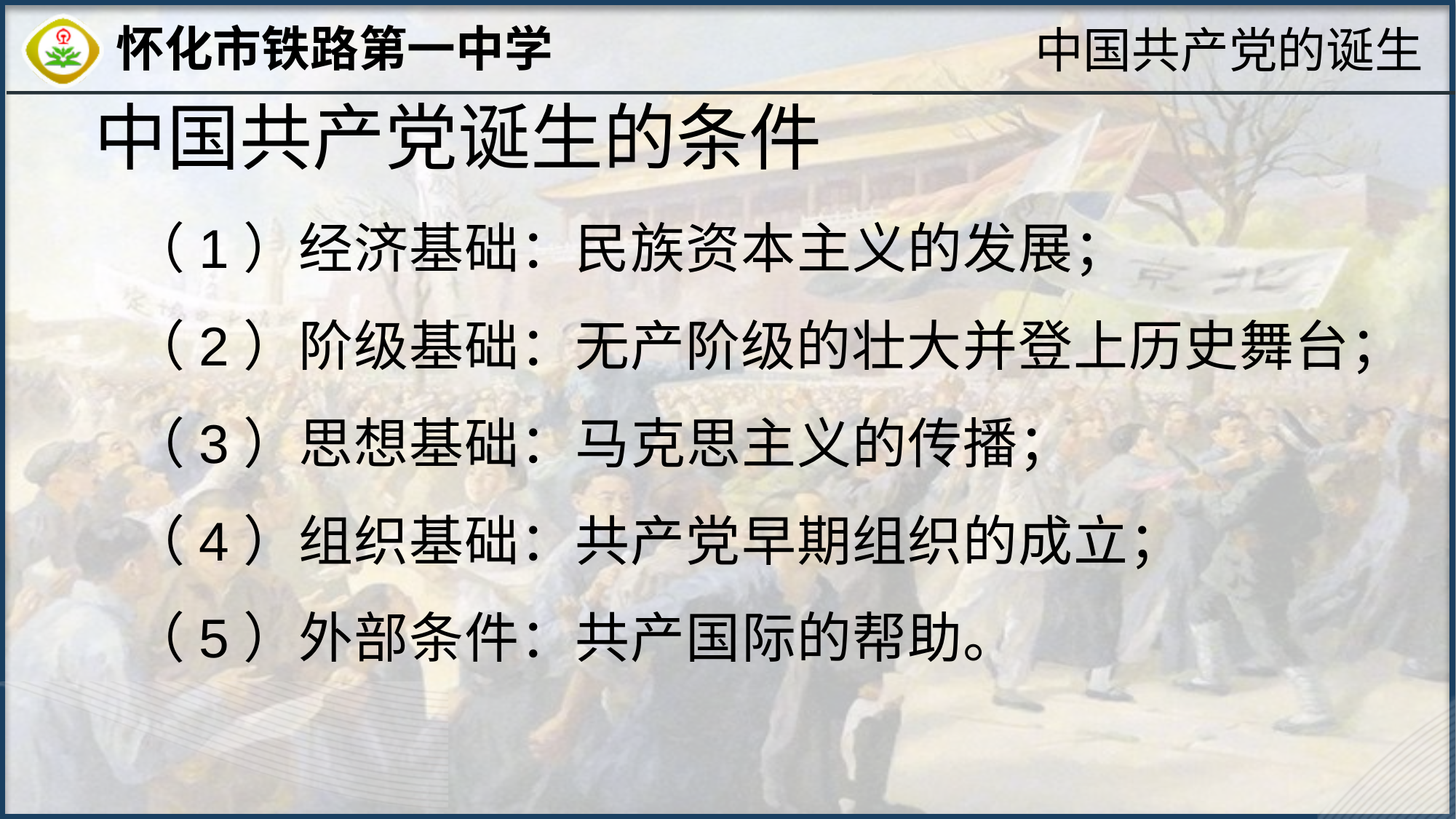

中国共产党的诞生
中国共产党诞生的条件
    （1）经济基础：民族资本主义的发展；
    （2）阶级基础：无产阶级的壮大并登上历史舞台；
    （3）思想基础：马克思主义的传播；
    （4）组织基础：共产党早期组织的成立；
    （5）外部条件：共产国际的帮助。